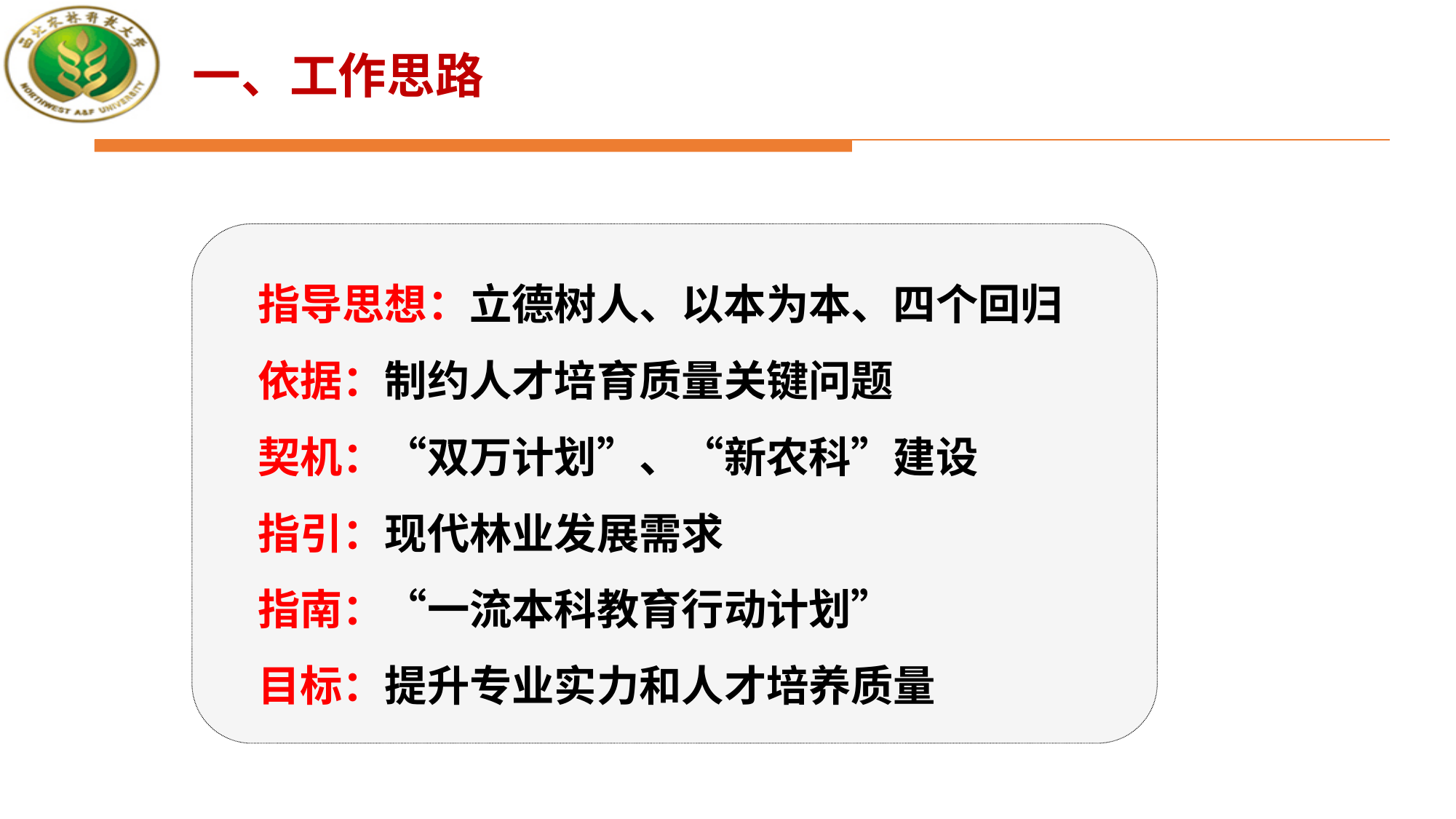

一、工作思路

指导思想：立德树人、以本为本、四个回归
依据：制约人才培育质量关键问题
契机：“双万计划”、“新农科”建设
指引：现代林业发展需求
指南：“一流本科教育行动计划”
目标：提升专业实力和人才培养质量